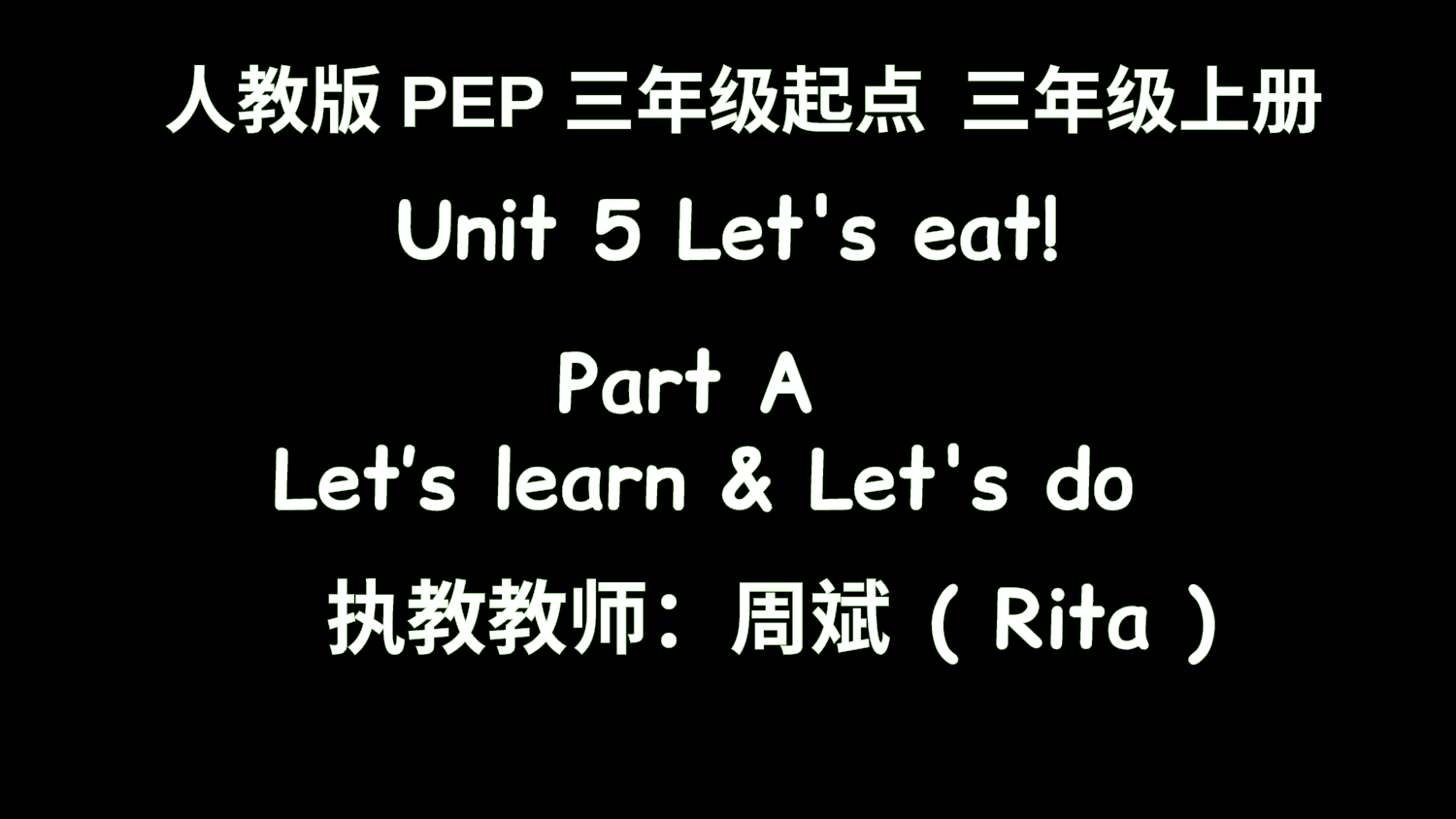

人教版PEP三年级起点  三年级上册
Unit 5 Let's eat!
Part A
Let’s learn & Let's do
执教教师：周斌 ( Rita )